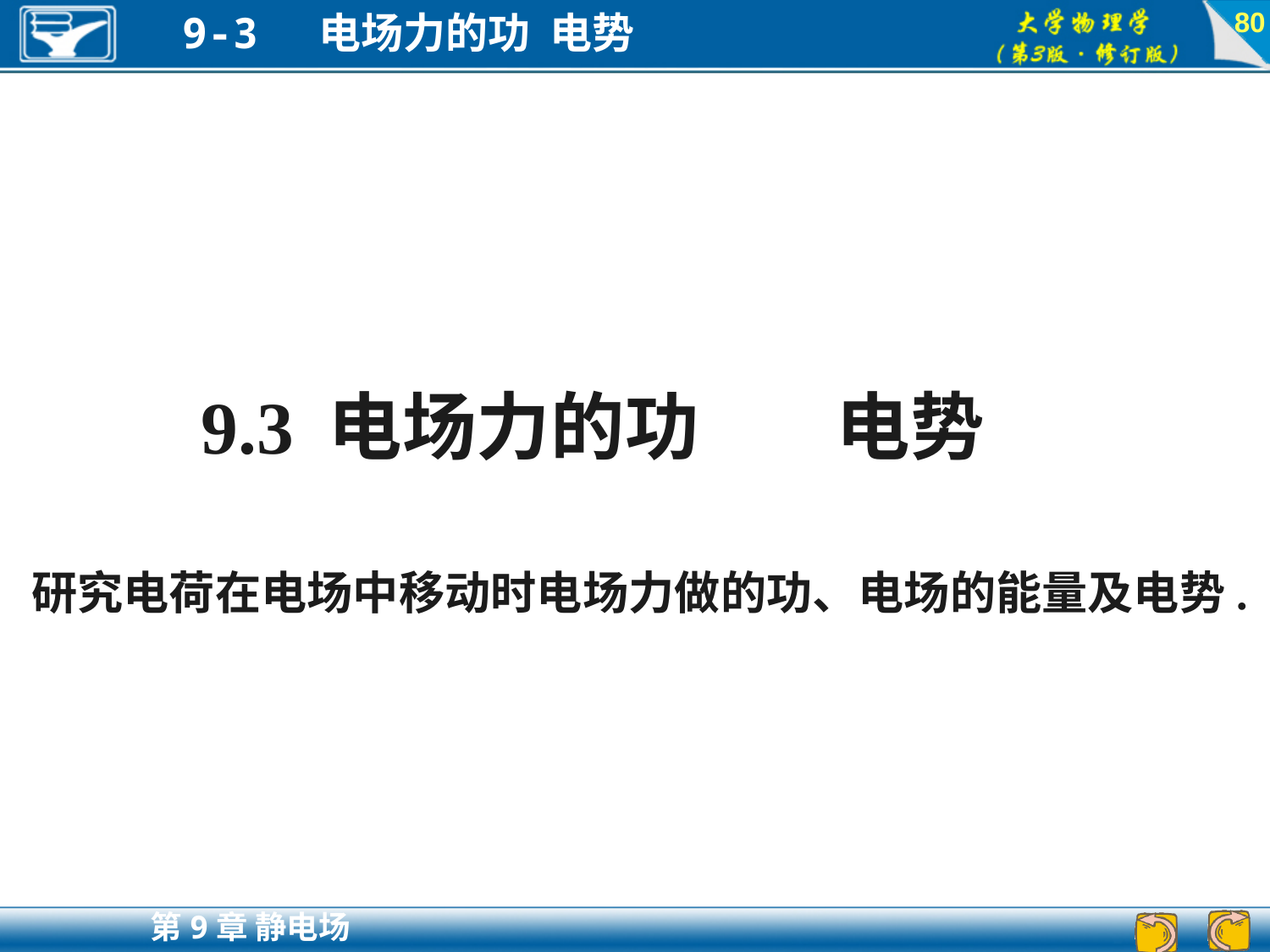

80
9.3	电场力的功		电势
研究电荷在电场中移动时电场力做的功、电场的能量及电势.